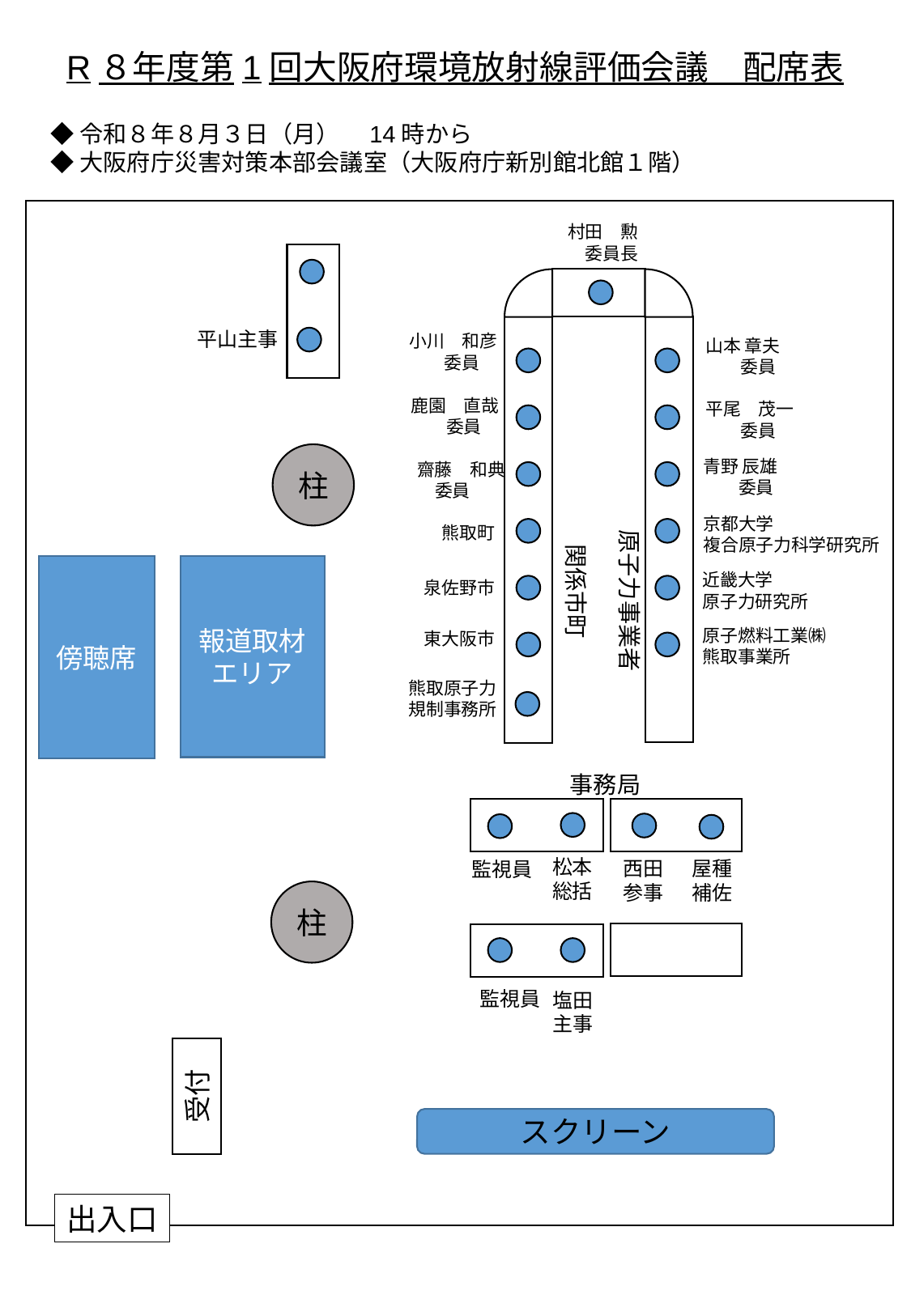

R８年度第1回大阪府環境放射線評価会議　配席表
◆令和８年８月３日（月）　14時から
◆大阪府庁災害対策本部会議室（大阪府庁新別館北館１階）

村田　勲
　委員長

平山主事
小川　和彦
　　委員

山本 章夫
　　委員

鹿園　直哉
　　委員
平尾　茂一
　　委員

　　齋藤　和典
　委員
柱
青野 辰雄
　　委員

京都大学
複合原子力科学研究所
熊取町
原子力事業者

関係市町
報道取材
エリア
傍聴席
近畿大学
原子力研究所
泉佐野市

原子燃料工業㈱
熊取事業所
東大阪市

熊取原子力
規制事務所

事務局

松本
総括
屋種
補佐
西田
参事
監視員
柱

監視員
塩田
主事
受付
スクリーン
出入口